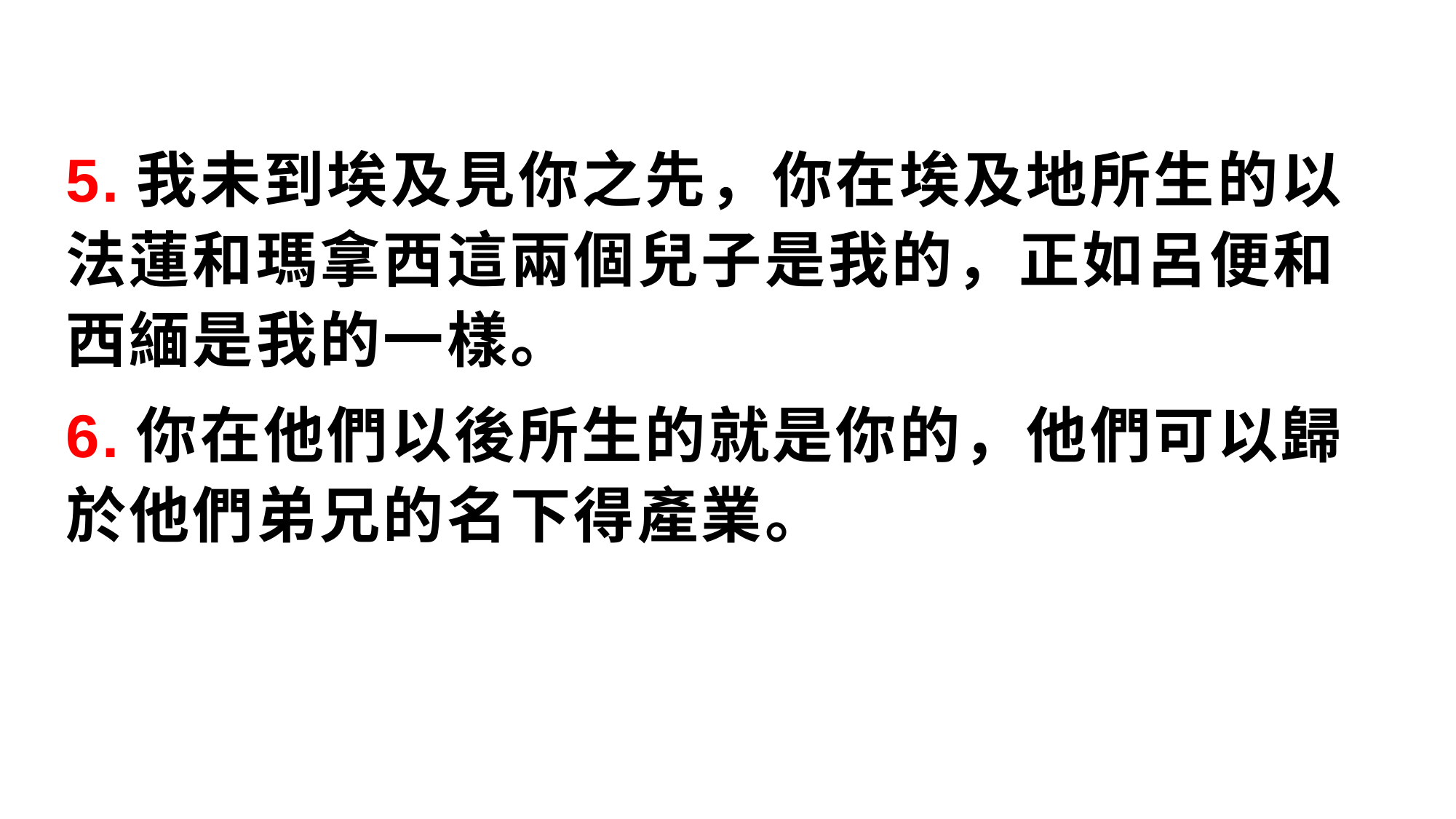

5.我未到埃及見你之先，你在埃及地所生的以法蓮和瑪拿西這兩個兒子是我的，正如呂便和西緬是我的一樣。
6.你在他們以後所生的就是你的，他們可以歸於他們弟兄的名下得產業。